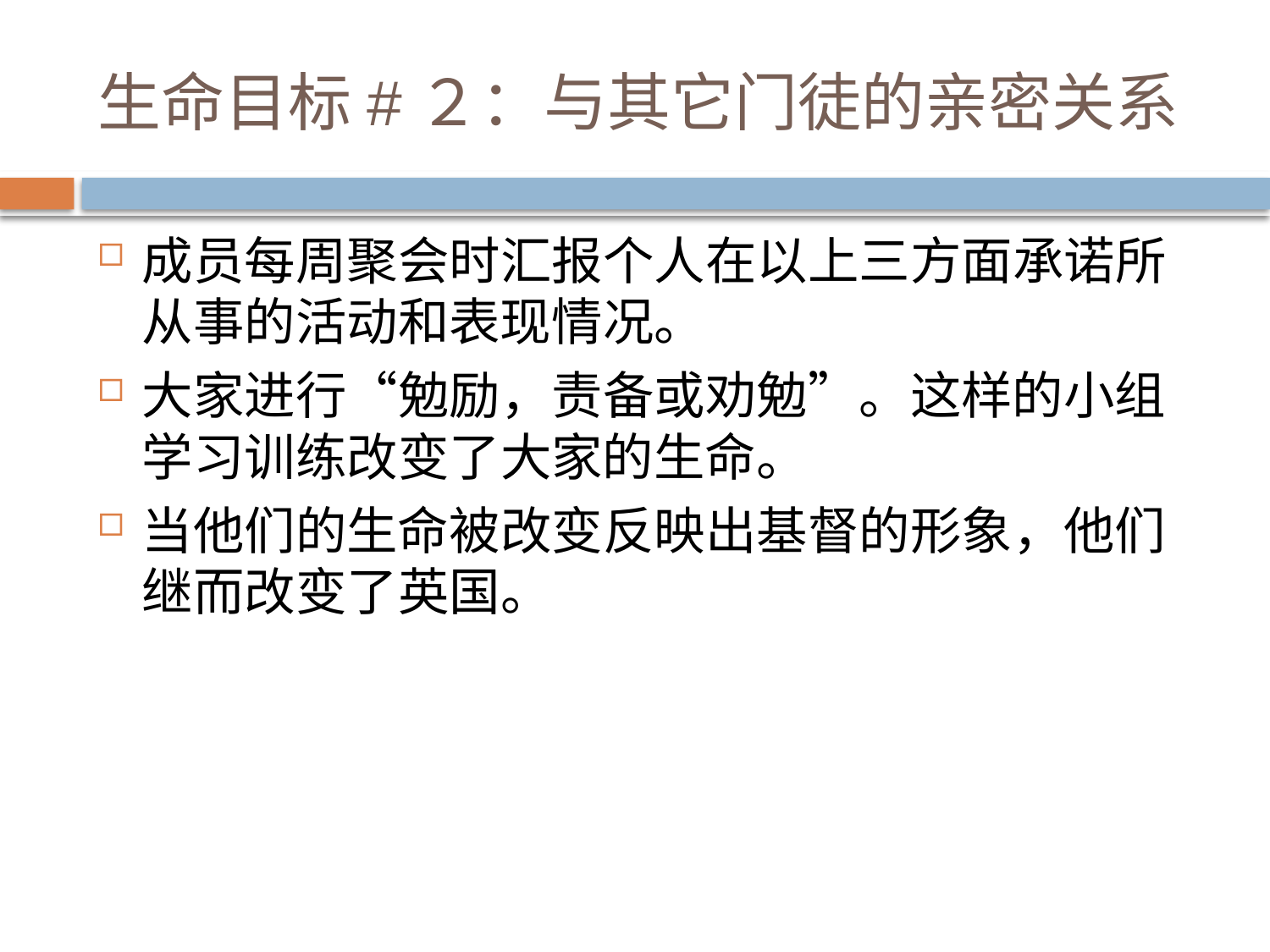

# 生命目标#２：与其它门徒的亲密关系
成员每周聚会时汇报个人在以上三方面承诺所从事的活动和表现情况。
大家进行“勉励，责备或劝勉”。这样的小组学习训练改变了大家的生命。
当他们的生命被改变反映出基督的形象，他们继而改变了英国。